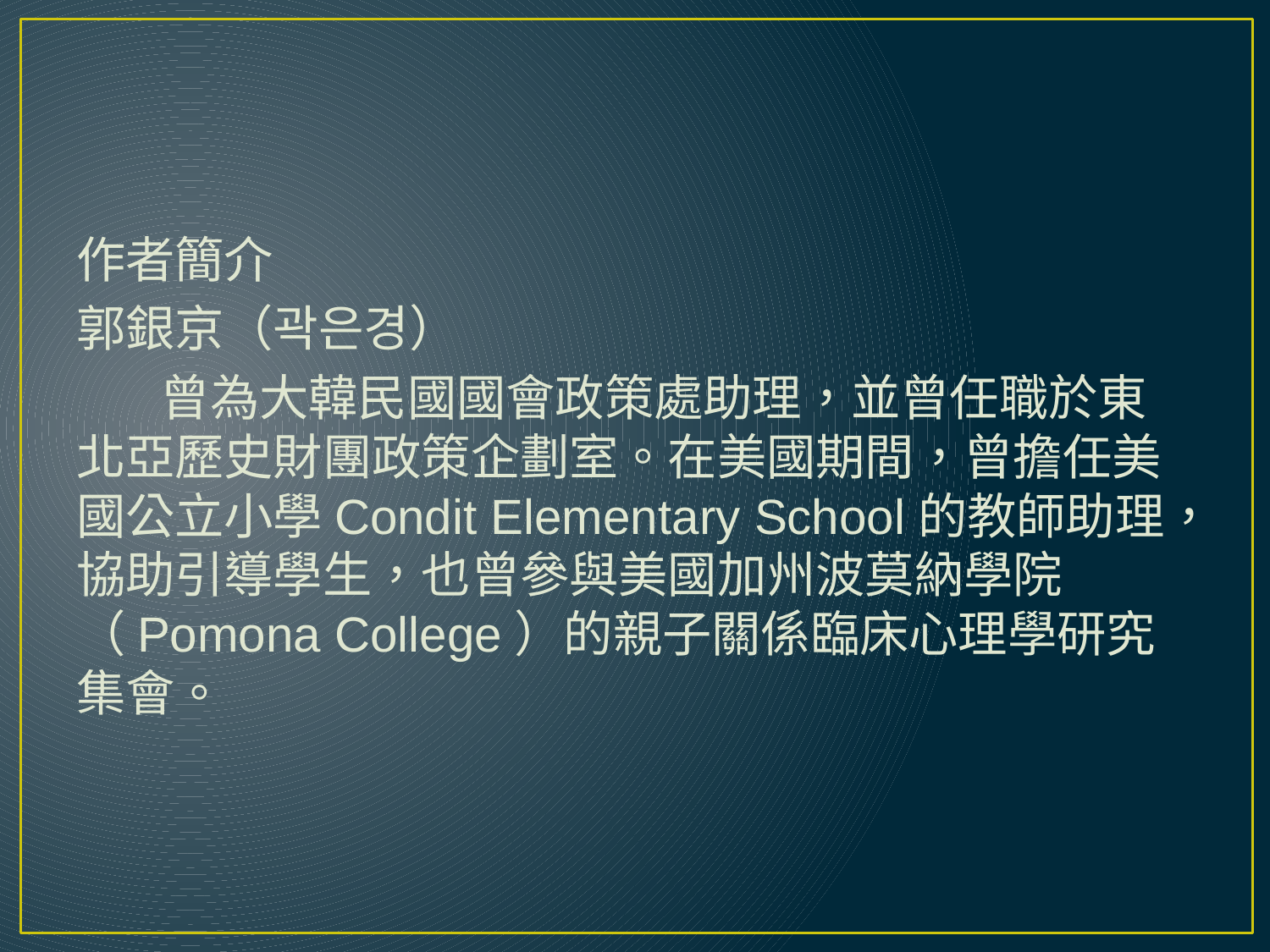

#
作者簡介
郭銀京（곽은경）
　　曾為大韓民國國會政策處助理，並曾任職於東北亞歷史財團政策企劃室。在美國期間，曾擔任美國公立小學Condit Elementary School的教師助理，協助引導學生，也曾參與美國加州波莫納學院（Pomona College）的親子關係臨床心理學研究集會。